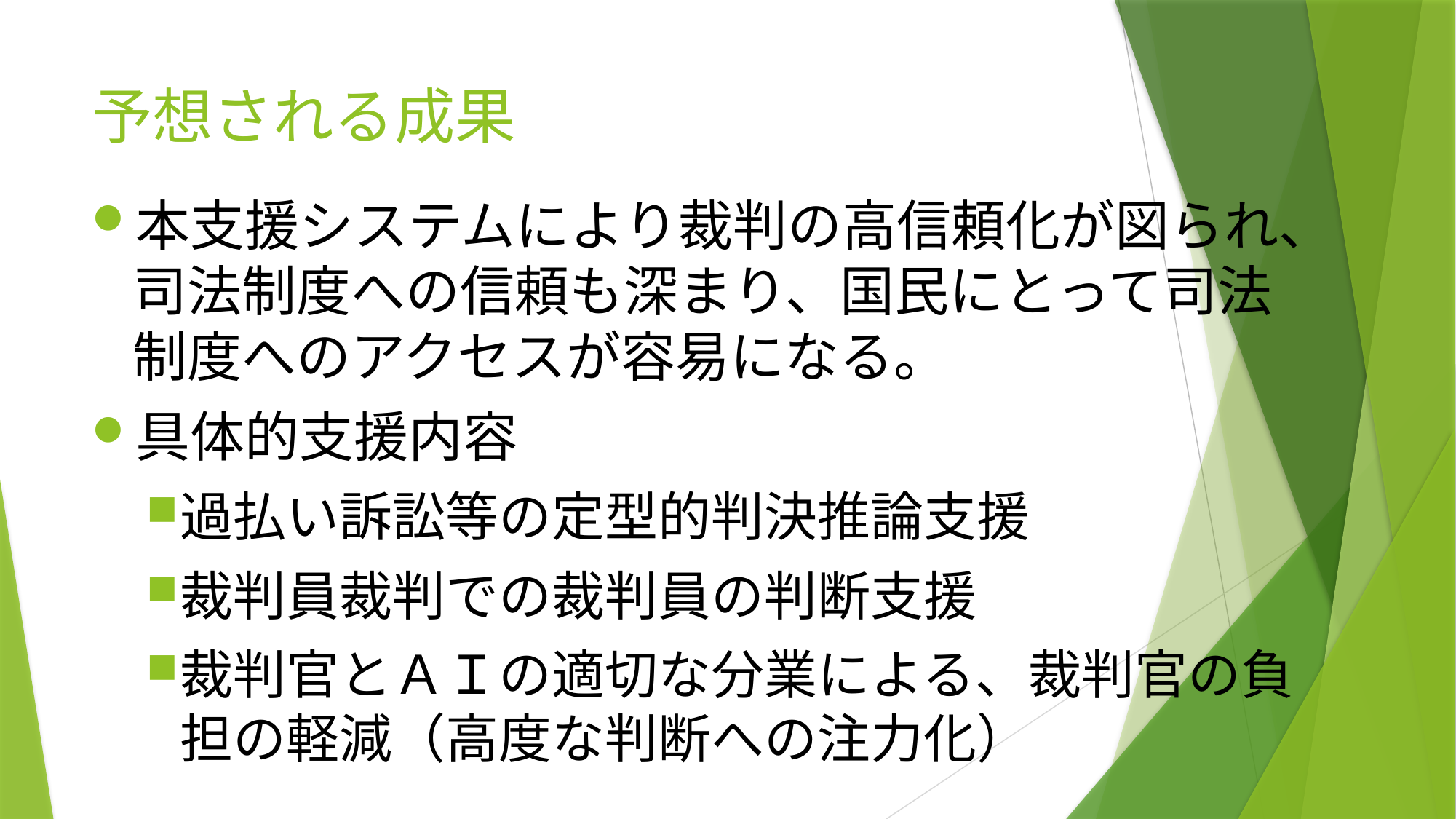

# 予想される成果
本支援システムにより裁判の高信頼化が図られ、司法制度への信頼も深まり、国民にとって司法制度へのアクセスが容易になる。
具体的支援内容
過払い訴訟等の定型的判決推論支援
裁判員裁判での裁判員の判断支援
裁判官とＡＩの適切な分業による、裁判官の負担の軽減（高度な判断への注力化）